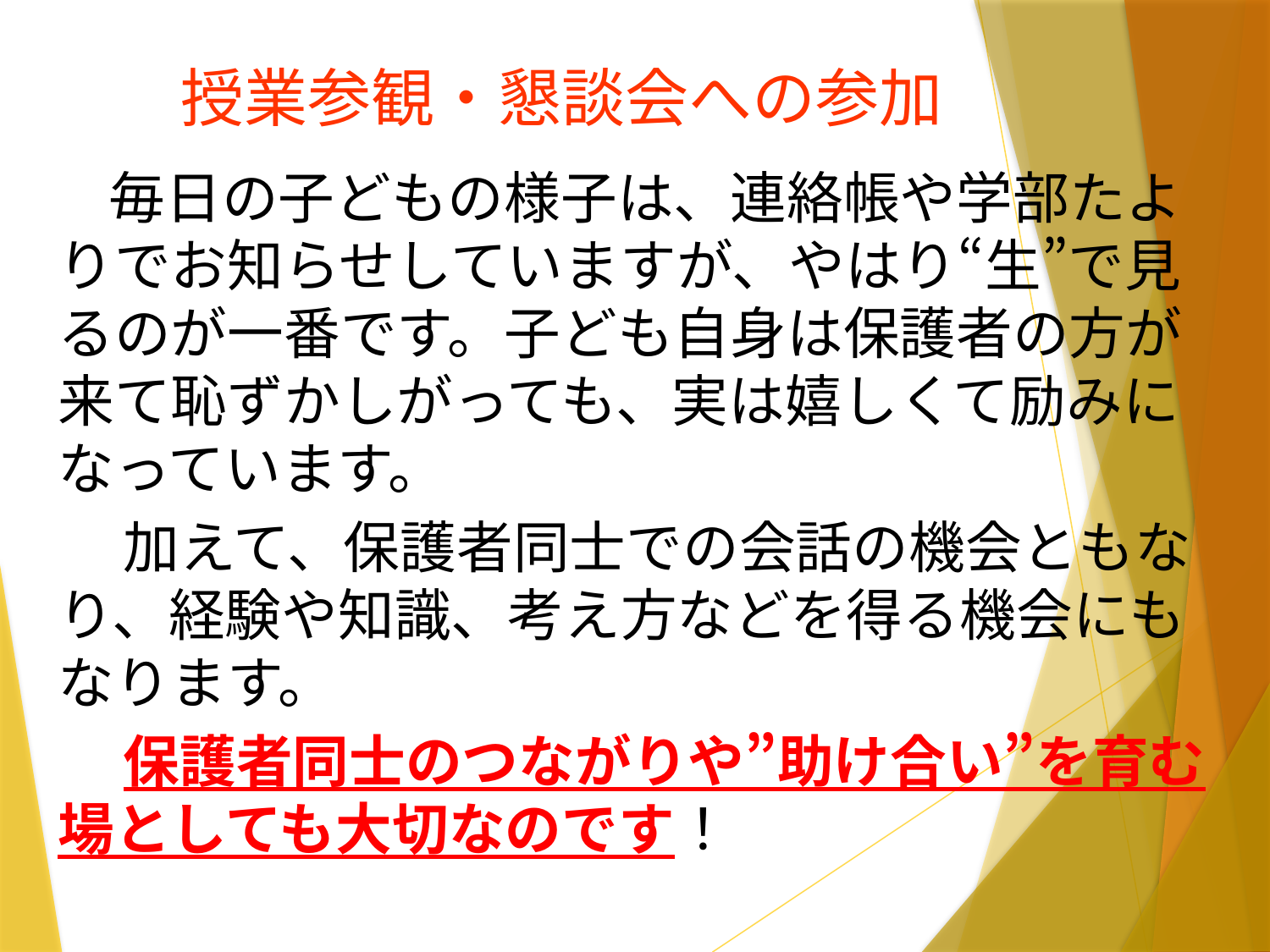

授業参観・懇談会への参加
　　毎日の子どもの様子は、連絡帳や学部たよりでお知らせしていますが、やはり“生”で見るのが一番です。子ども自身は保護者の方が来て恥ずかしがっても、実は嬉しくて励みになっています。
　　加えて、保護者同士での会話の機会ともなり、経験や知識、考え方などを得る機会にもなります。
　　保護者同士のつながりや”助け合い”を育む場としても大切なのです！